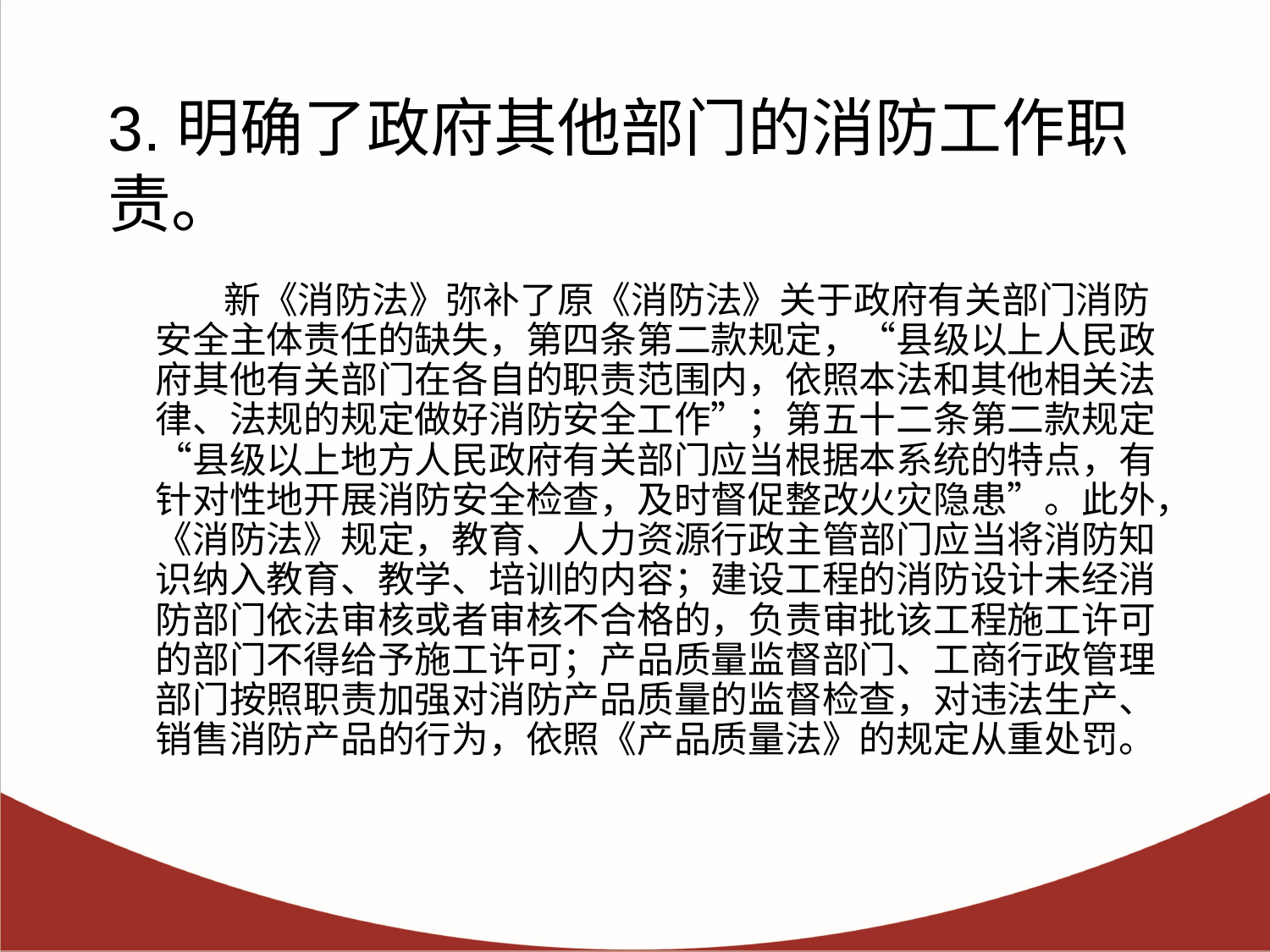

# 3.明确了政府其他部门的消防工作职责。
             新《消防法》弥补了原《消防法》关于政府有关部门消防安全主体责任的缺失，第四条第二款规定，“县级以上人民政府其他有关部门在各自的职责范围内，依照本法和其他相关法律、法规的规定做好消防安全工作”；第五十二条第二款规定“县级以上地方人民政府有关部门应当根据本系统的特点，有针对性地开展消防安全检查，及时督促整改火灾隐患”。此外，《消防法》规定，教育、人力资源行政主管部门应当将消防知识纳入教育、教学、培训的内容；建设工程的消防设计未经消防部门依法审核或者审核不合格的，负责审批该工程施工许可的部门不得给予施工许可；产品质量监督部门、工商行政管理部门按照职责加强对消防产品质量的监督检查，对违法生产、销售消防产品的行为，依照《产品质量法》的规定从重处罚。